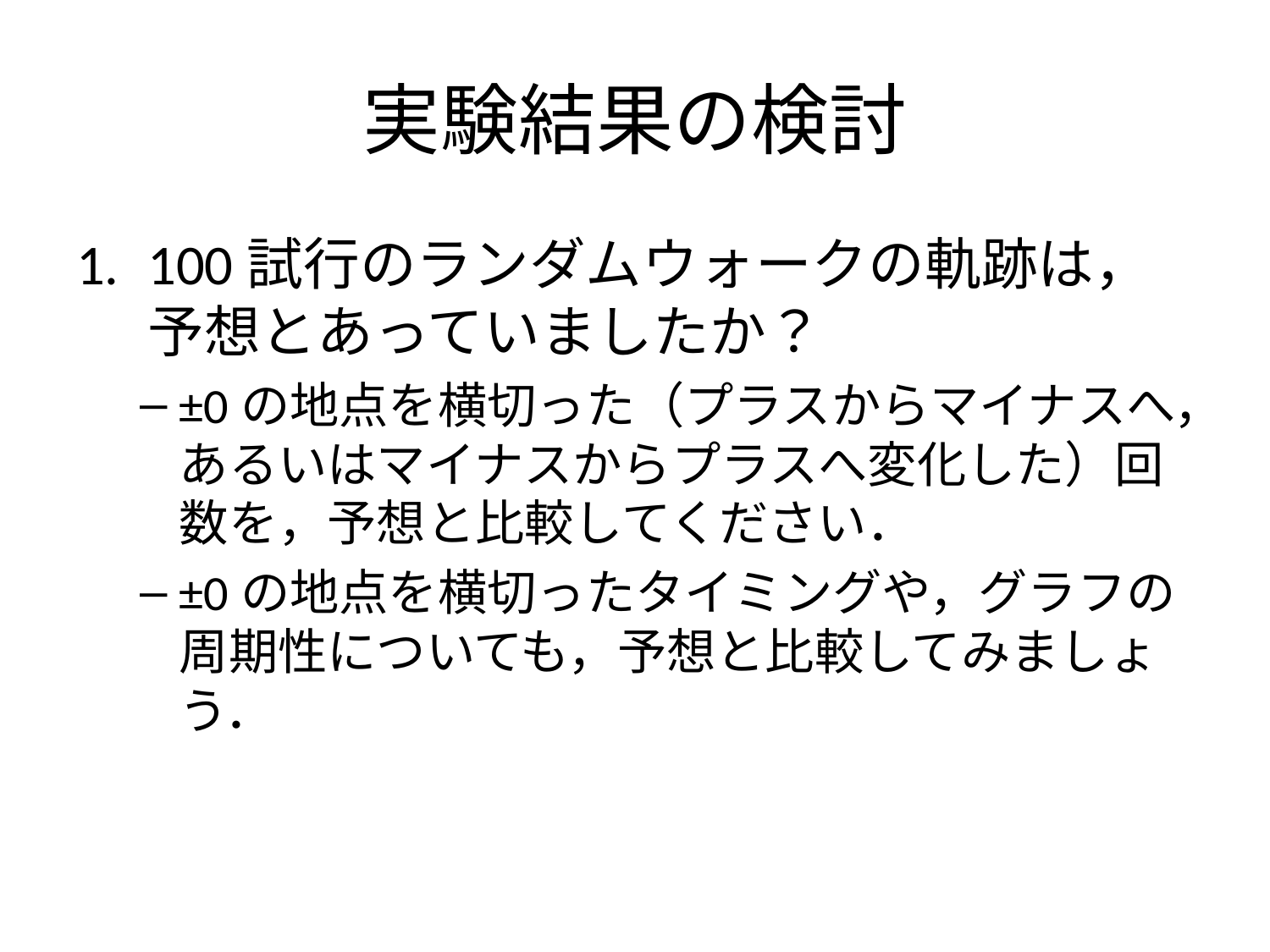

# 実験結果の検討
100試行のランダムウォークの軌跡は，予想とあっていましたか？
±0の地点を横切った（プラスからマイナスへ，あるいはマイナスからプラスへ変化した）回数を，予想と比較してください．
±0の地点を横切ったタイミングや，グラフの周期性についても，予想と比較してみましょう．